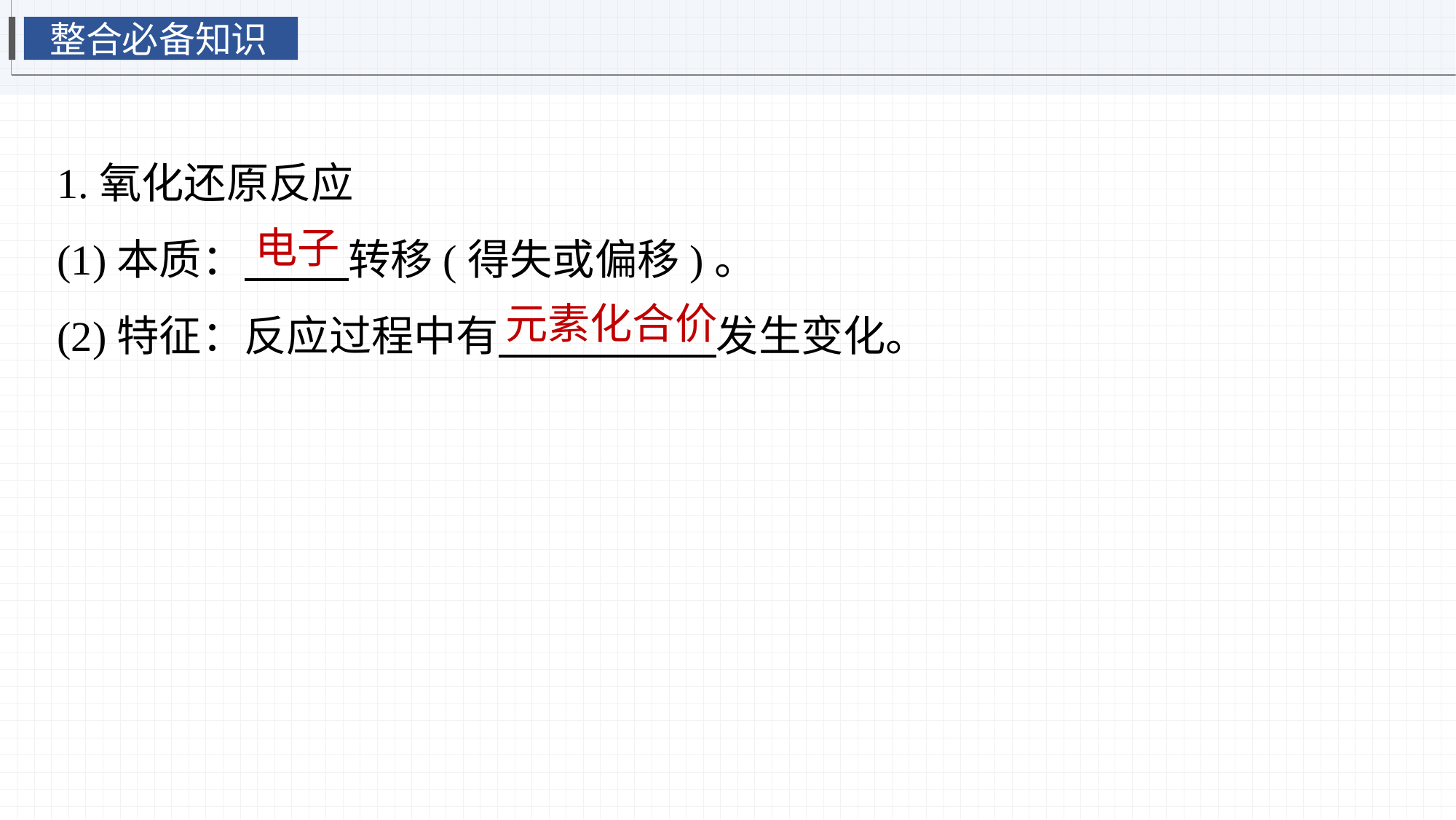

整合必备知识

1.氧化还原反应
(1)本质：           转移(得失或偏移)。
(2)特征：反应过程中有                       发生变化。
电子
元素化合价